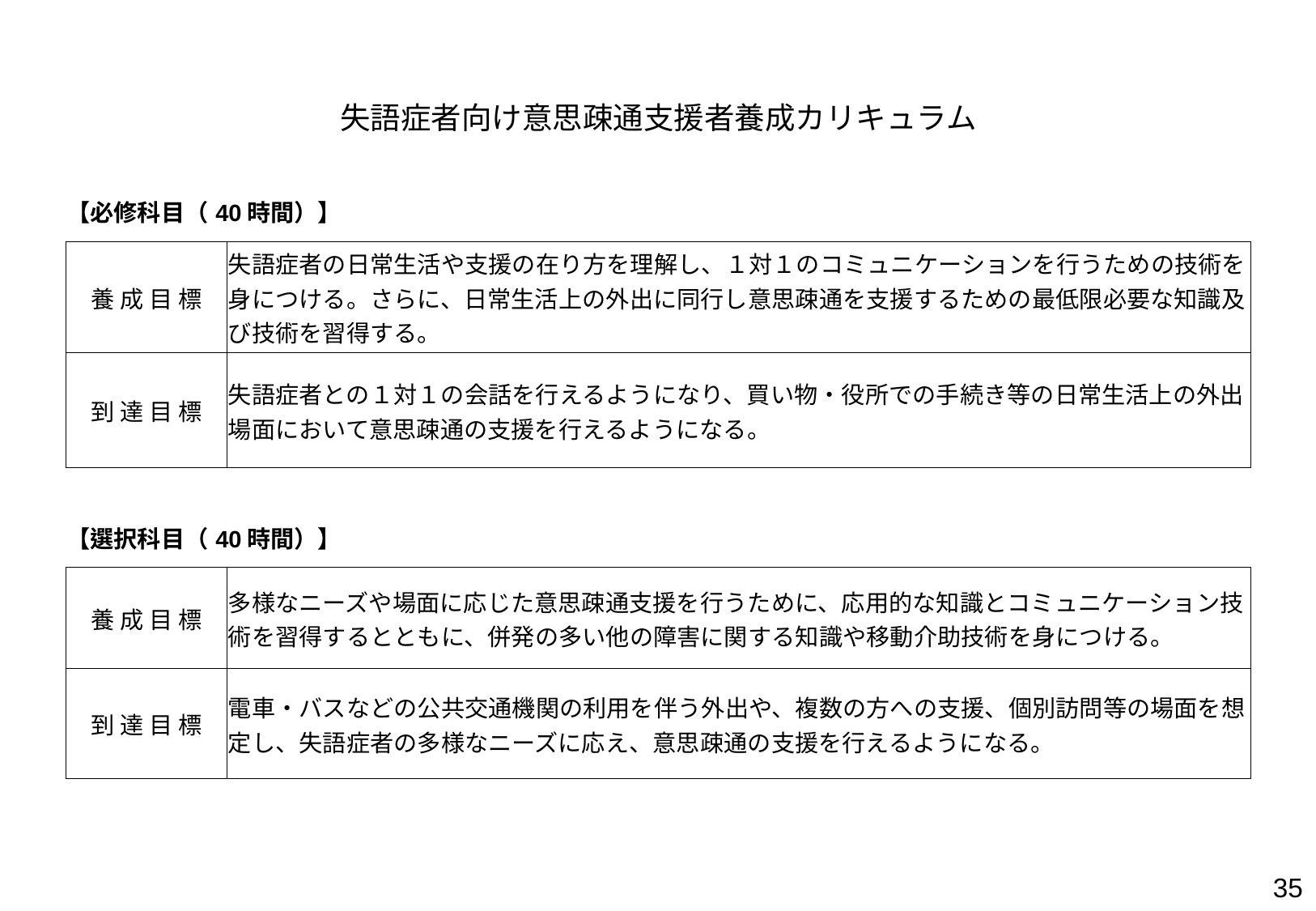

| 失語症者向け意思疎通支援者養成カリキュラム |  |  |  |  |  |  |
| --- | --- | --- | --- | --- | --- | --- |
|  |  |  |  |  |  |  |
| 【必修科目（40時間）】 |  |  |  |  |  |  |
| 養 成 目 標 |  | 失語症者の日常生活や支援の在り方を理解し、１対１のコミュニケーションを行うための技術を身につける。さらに、日常生活上の外出に同行し意思疎通を支援するための最低限必要な知識及び技術を習得する。 |  |  |  |  |
| 到 達 目 標 |  | 失語症者との１対１の会話を行えるようになり、買い物・役所での手続き等の日常生活上の外出場面において意思疎通の支援を行えるようになる。 |  |  |  |  |
|  |  |  |  |  |  |  |
| 【選択科目（40時間）】 |  |  |  |  |  |  |
| 養 成 目 標 |  | 多様なニーズや場面に応じた意思疎通支援を行うために、応用的な知識とコミュニケーション技術を習得するとともに、併発の多い他の障害に関する知識や移動介助技術を身につける。 |  |  |  |  |
| 到 達 目 標 |  | 電車・バスなどの公共交通機関の利用を伴う外出や、複数の方への支援、個別訪問等の場面を想定し、失語症者の多様なニーズに応え、意思疎通の支援を行えるようになる。 |  |  |  |  |
35